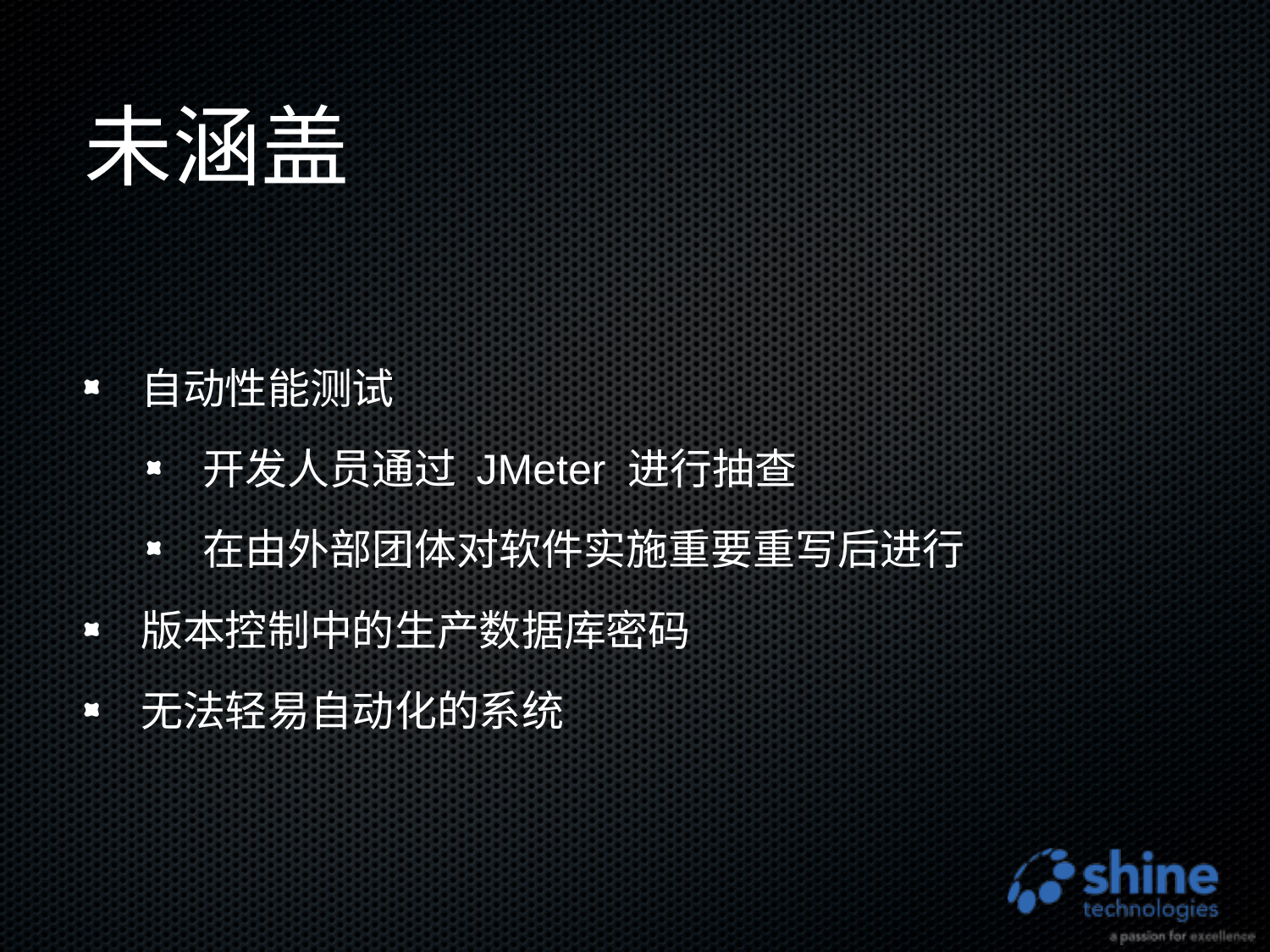

# 未涵盖
自动性能测试
开发人员通过 JMeter 进行抽查
在由外部团体对软件实施重要重写后进行
版本控制中的生产数据库密码
无法轻易自动化的系统